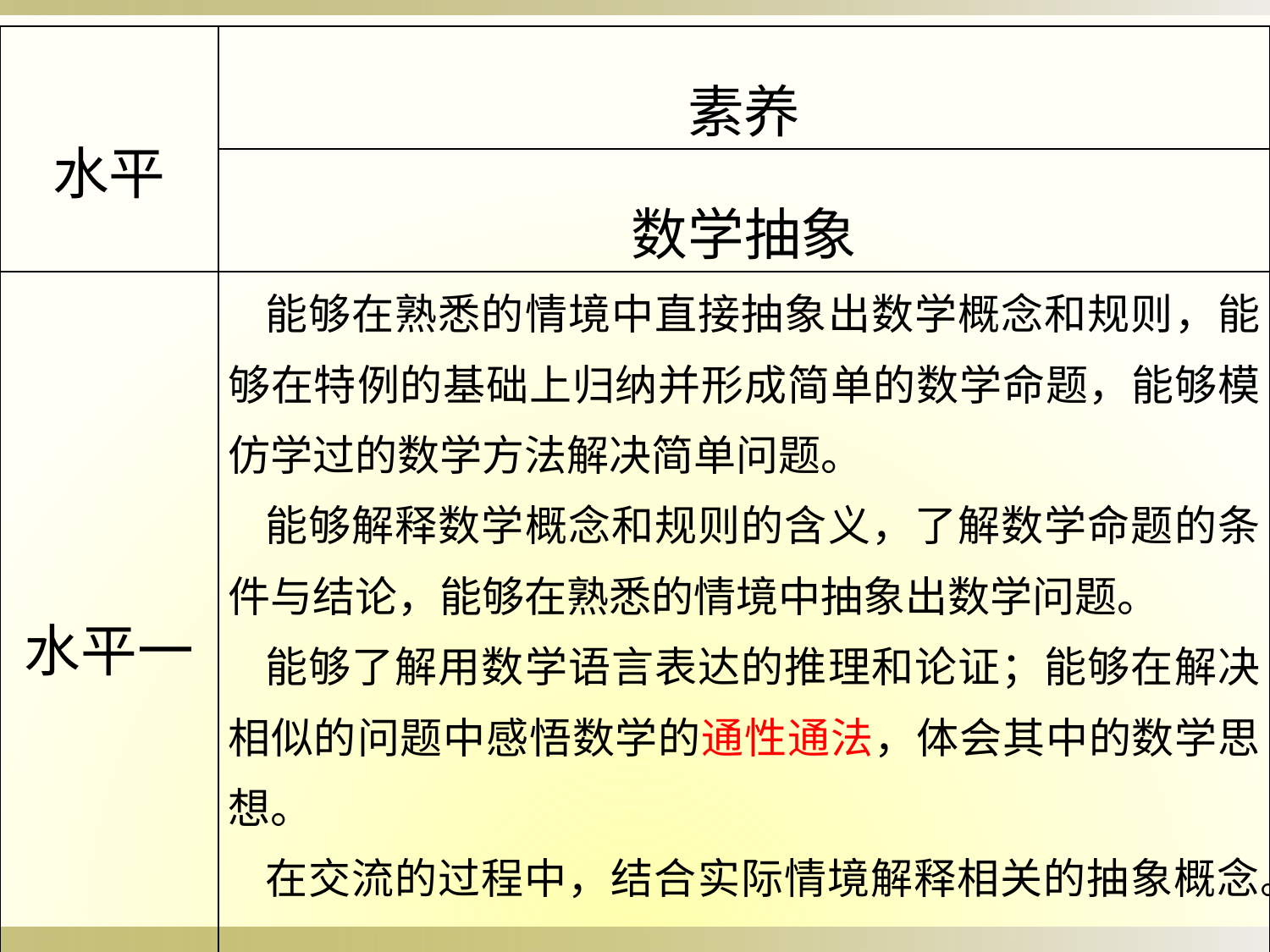

| 水平 | 素养 |
| --- | --- |
|  | 数学抽象 |
| 水平一 | 能够在熟悉的情境中直接抽象出数学概念和规则，能够在特例的基础上归纳并形成简单的数学命题，能够模仿学过的数学方法解决简单问题。 能够解释数学概念和规则的含义，了解数学命题的条件与结论，能够在熟悉的情境中抽象出数学问题。 能够了解用数学语言表达的推理和论证；能够在解决相似的问题中感悟数学的通性通法，体会其中的数学思想。 在交流的过程中，结合实际情境解释相关的抽象概念。 |